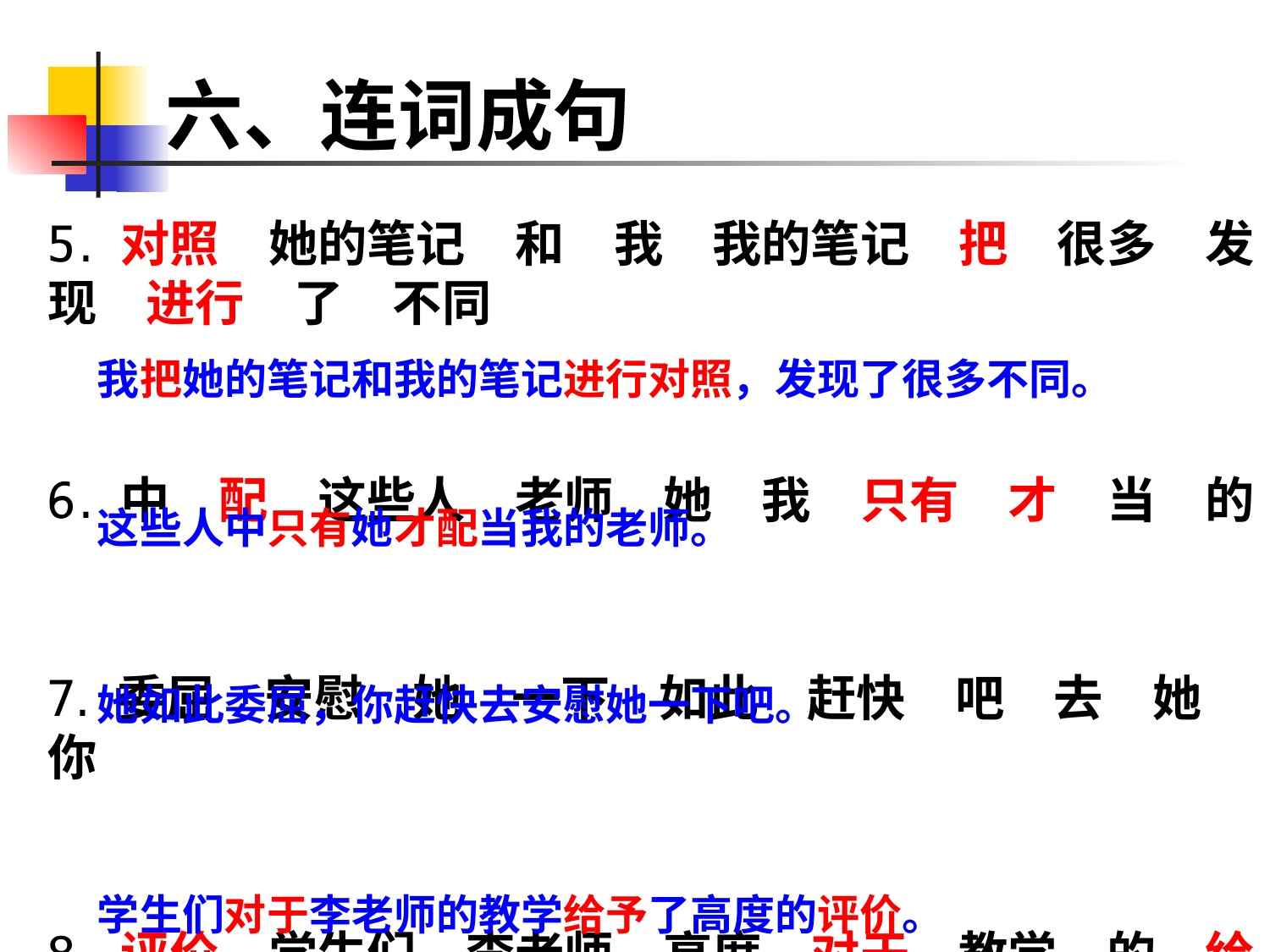

# 六、连词成句
5. 对照　她的笔记　和　我　我的笔记　把　很多　发现　进行　了　不同

6. 中　配　这些人　老师　她　我　只有　才　当　的

7. 委屈　安慰　她　一下　如此　赶快　吧　去　她　你

8. 评价　学生们　李老师　高度　对于　教学　的　给予　的　了

我把她的笔记和我的笔记进行对照，发现了很多不同。
这些人中只有她才配当我的老师。
她如此委屈，你赶快去安慰她一下吧。
学生们对于李老师的教学给予了高度的评价。